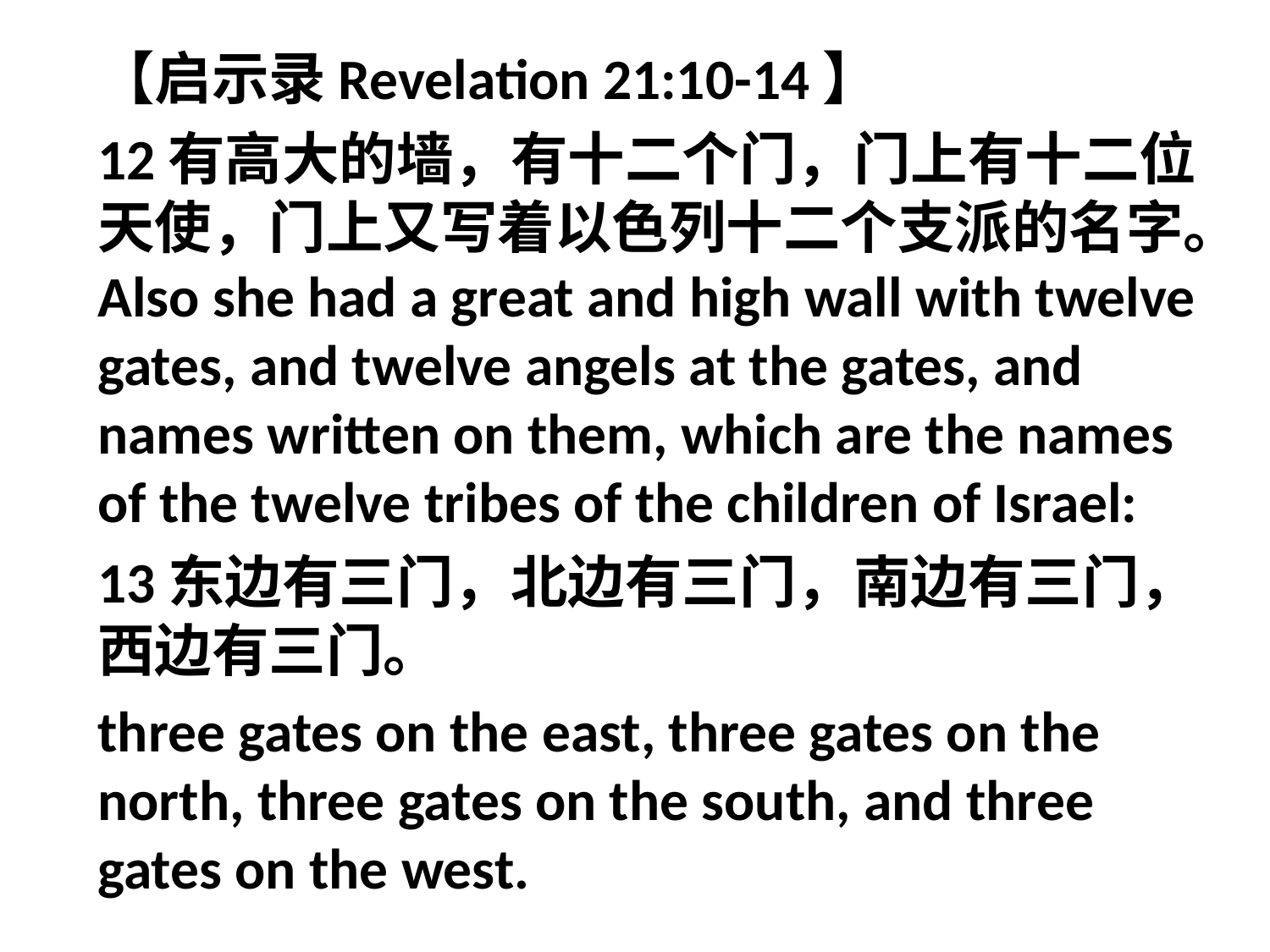

【启示录Revelation 21:10-14】
12有高大的墙，有十二个门，门上有十二位天使，门上又写着以色列十二个支派的名字。Also she had a great and high wall with twelve gates, and twelve angels at the gates, and names written on them, which are the names of the twelve tribes of the children of Israel:
13东边有三门，北边有三门，南边有三门，西边有三门。
three gates on the east, three gates on the north, three gates on the south, and three gates on the west.